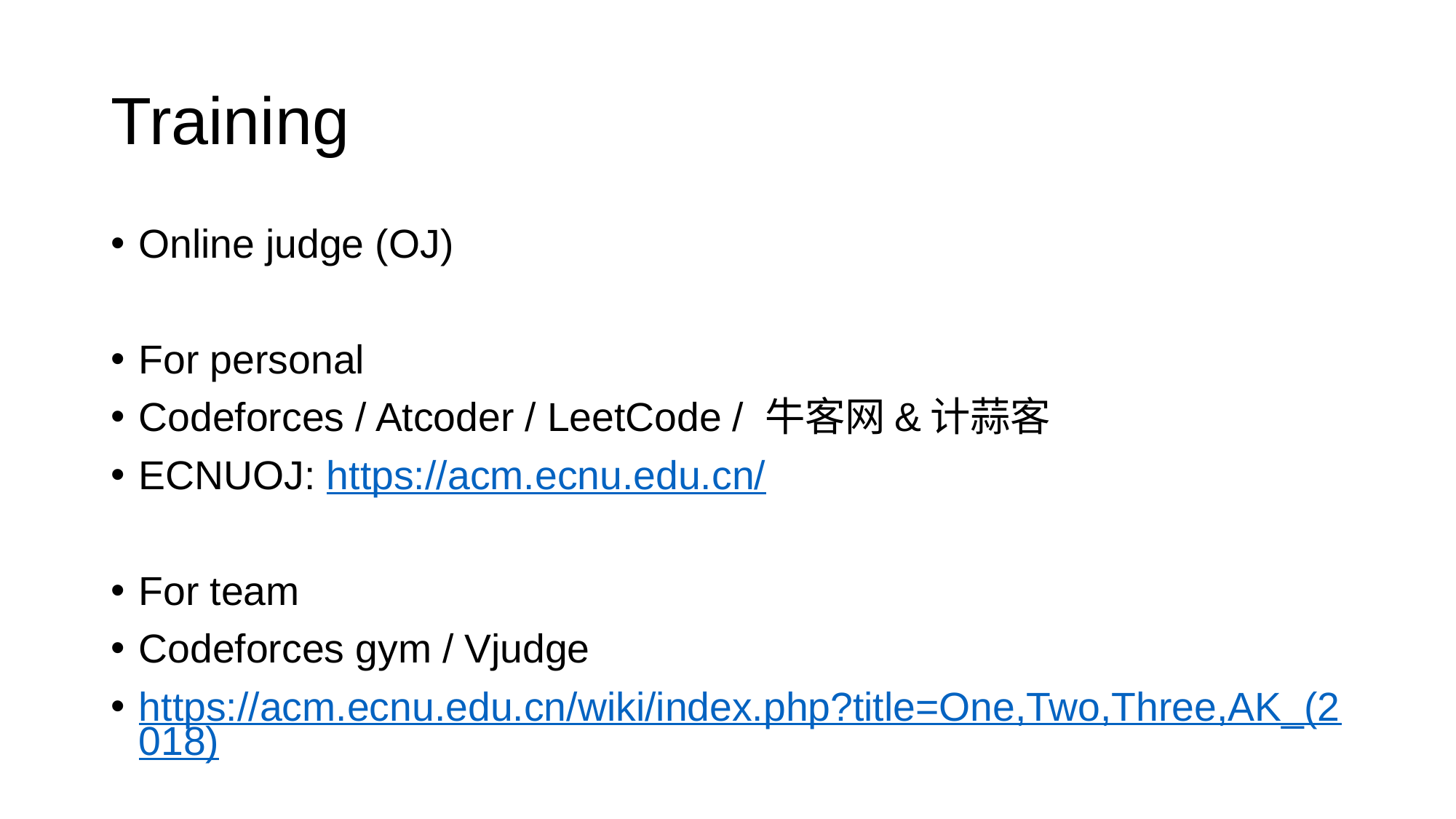

# Training
Online judge (OJ)

For personal
Codeforces / Atcoder / LeetCode / 牛客网&计蒜客
ECNUOJ: https://acm.ecnu.edu.cn/

For team
Codeforces gym / Vjudge
https://acm.ecnu.edu.cn/wiki/index.php?title=One,Two,Three,AK_(2018)